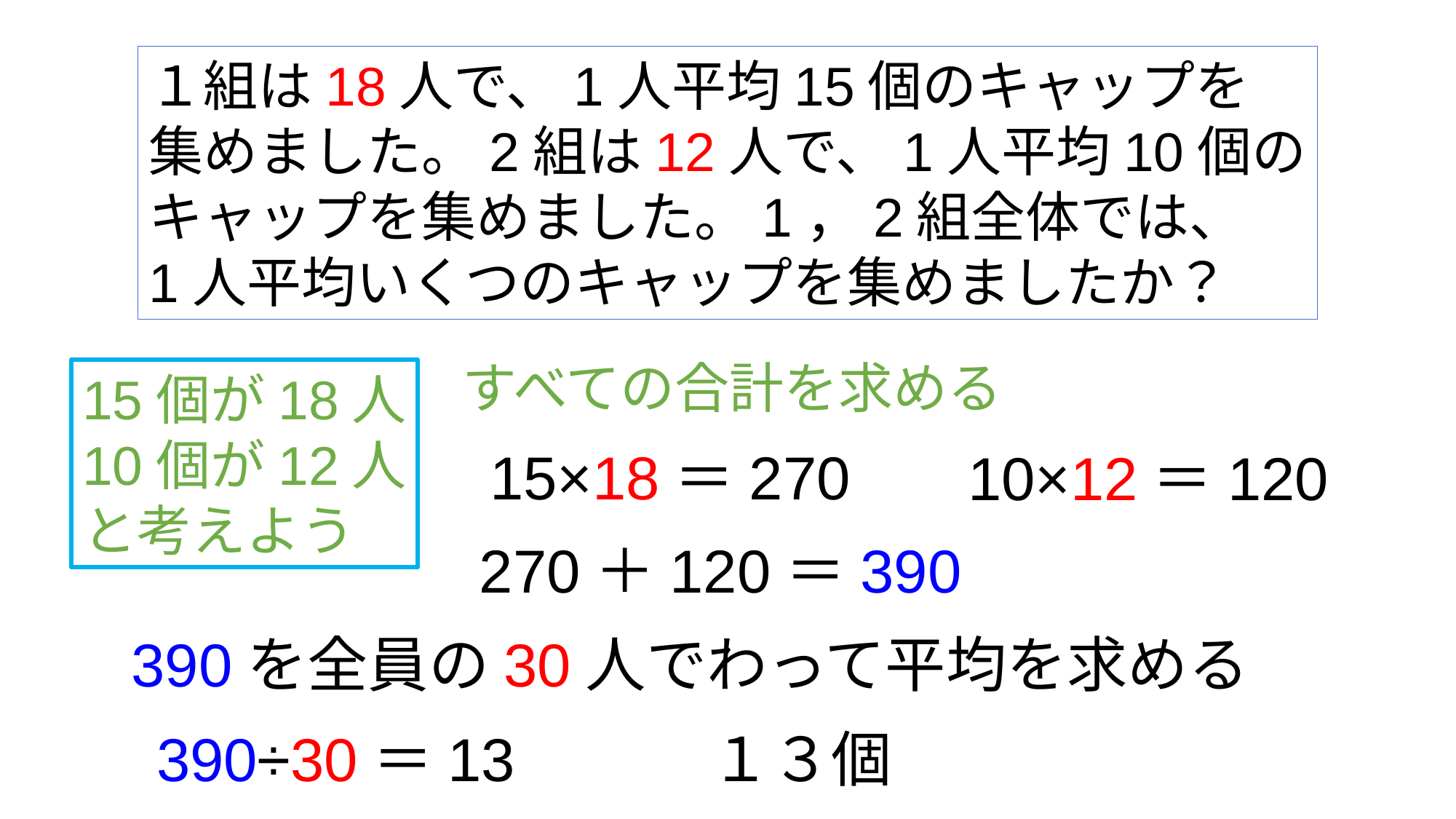

１組は18人で、1人平均15個のキャップを
集めました。2組は12人で、1人平均10個の
キャップを集めました。1，2組全体では、
1人平均いくつのキャップを集めましたか？
すべての合計を求める
15個が18人
10個が12人
と考えよう
15×18＝270
10×12＝120
270＋120＝390
390を全員の30人でわって平均を求める
390÷30＝13
１３個